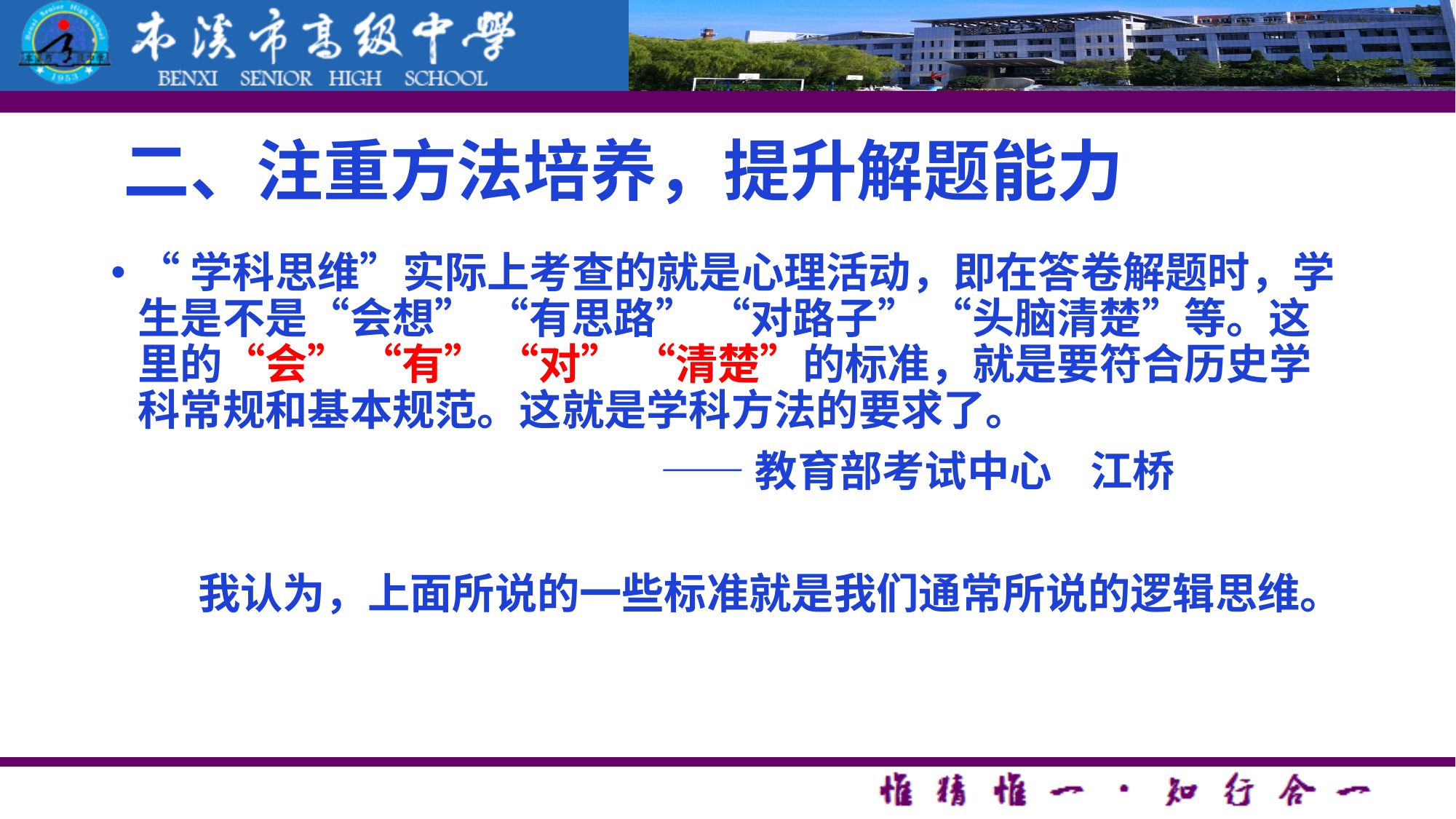

# 二、注重方法培养，提升解题能力
“学科思维”实际上考查的就是心理活动，即在答卷解题时，学生是不是“会想” “有思路” “对路子” “头脑清楚”等。这里的“会” “有” “对” “清楚”的标准，就是要符合历史学科常规和基本规范。这就是学科方法的要求了。
                                                         ——教育部考试中心    江桥

        我认为，上面所说的一些标准就是我们通常所说的逻辑思维。